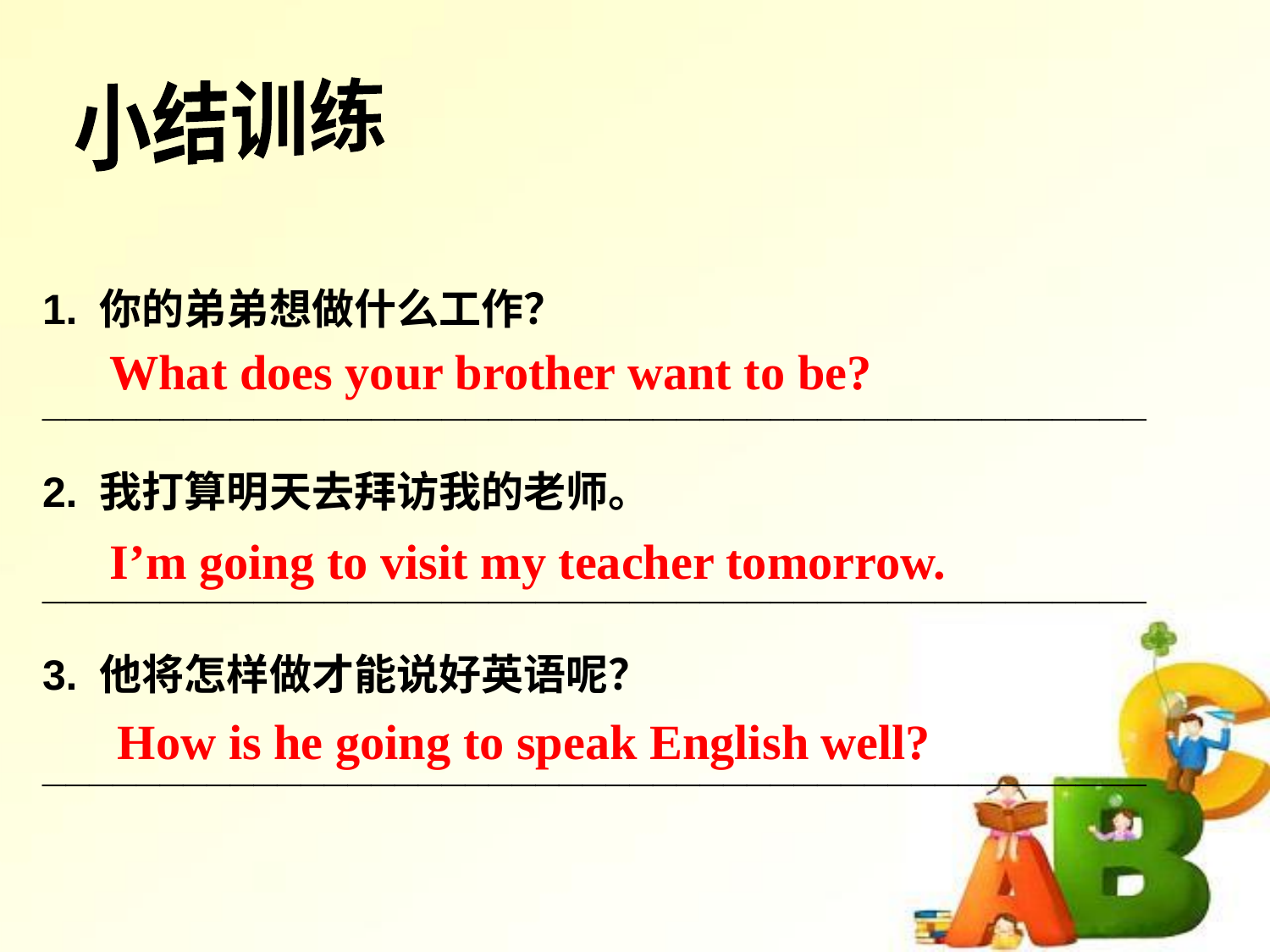

小结训练
1. 你的弟弟想做什么工作？
_______________________________________________
2. 我打算明天去拜访我的老师。
_______________________________________________
3. 他将怎样做才能说好英语呢？
_______________________________________________
What does your brother want to be?
I’m going to visit my teacher tomorrow.
How is he going to speak English well?